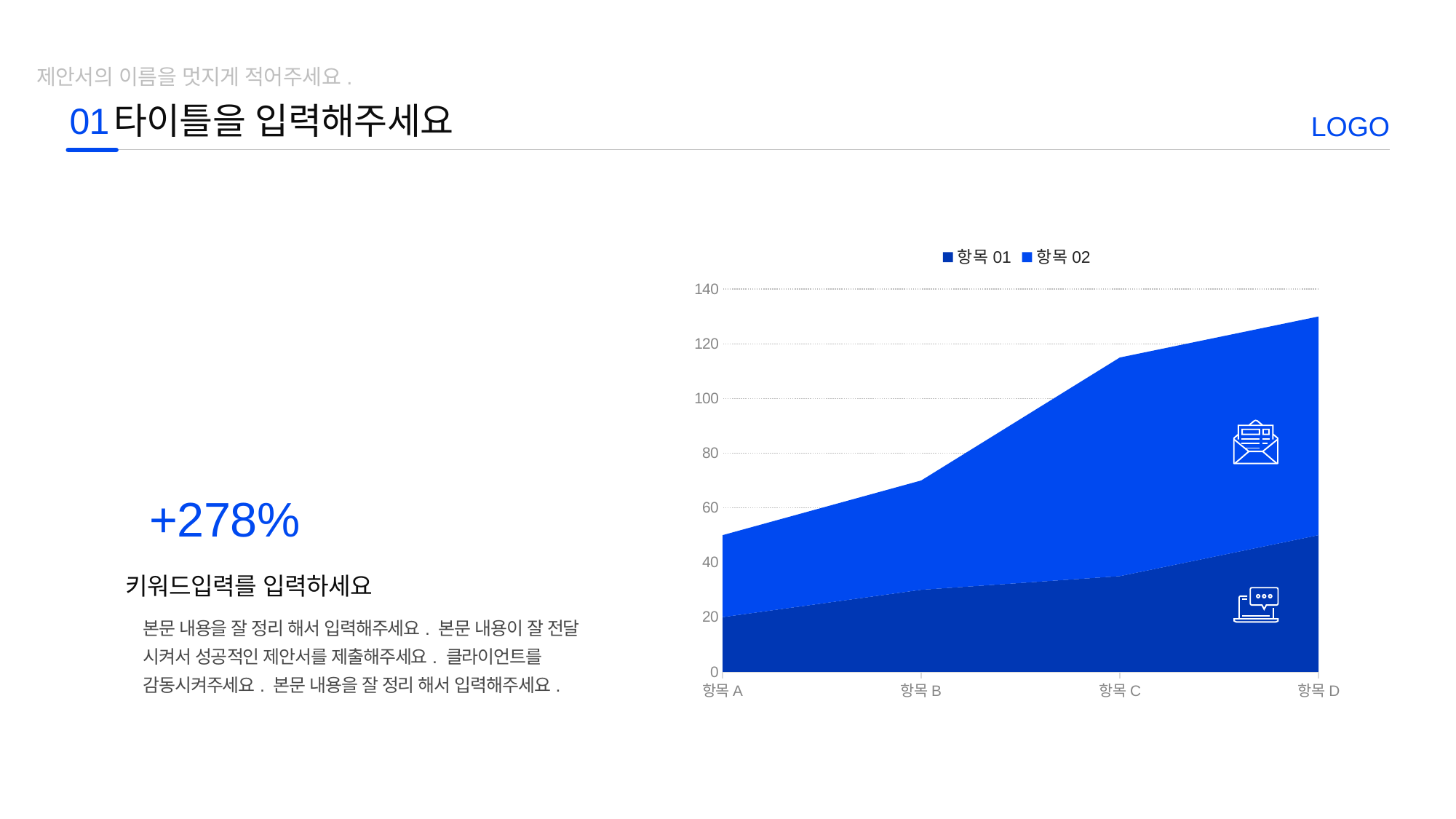

제안서의 이름을 멋지게 적어주세요.
01
타이틀을 입력해주세요
LOGO

### Chart

| Category | 항목01 | 항목02 |
|---|---|---|
| 항목A | 20.0 | 30.0 |
| 항목B | 30.0 | 40.0 |
| 항목C | 35.0 | 80.0 |
| 항목D | 50.0 | 80.0 |

+278%
키워드입력를 입력하세요

본문 내용을 잘 정리 해서 입력해주세요. 본문 내용이 잘 전달 시켜서 성공적인 제안서를 제출해주세요. 클라이언트를 감동시켜주세요. 본문 내용을 잘 정리 해서 입력해주세요.